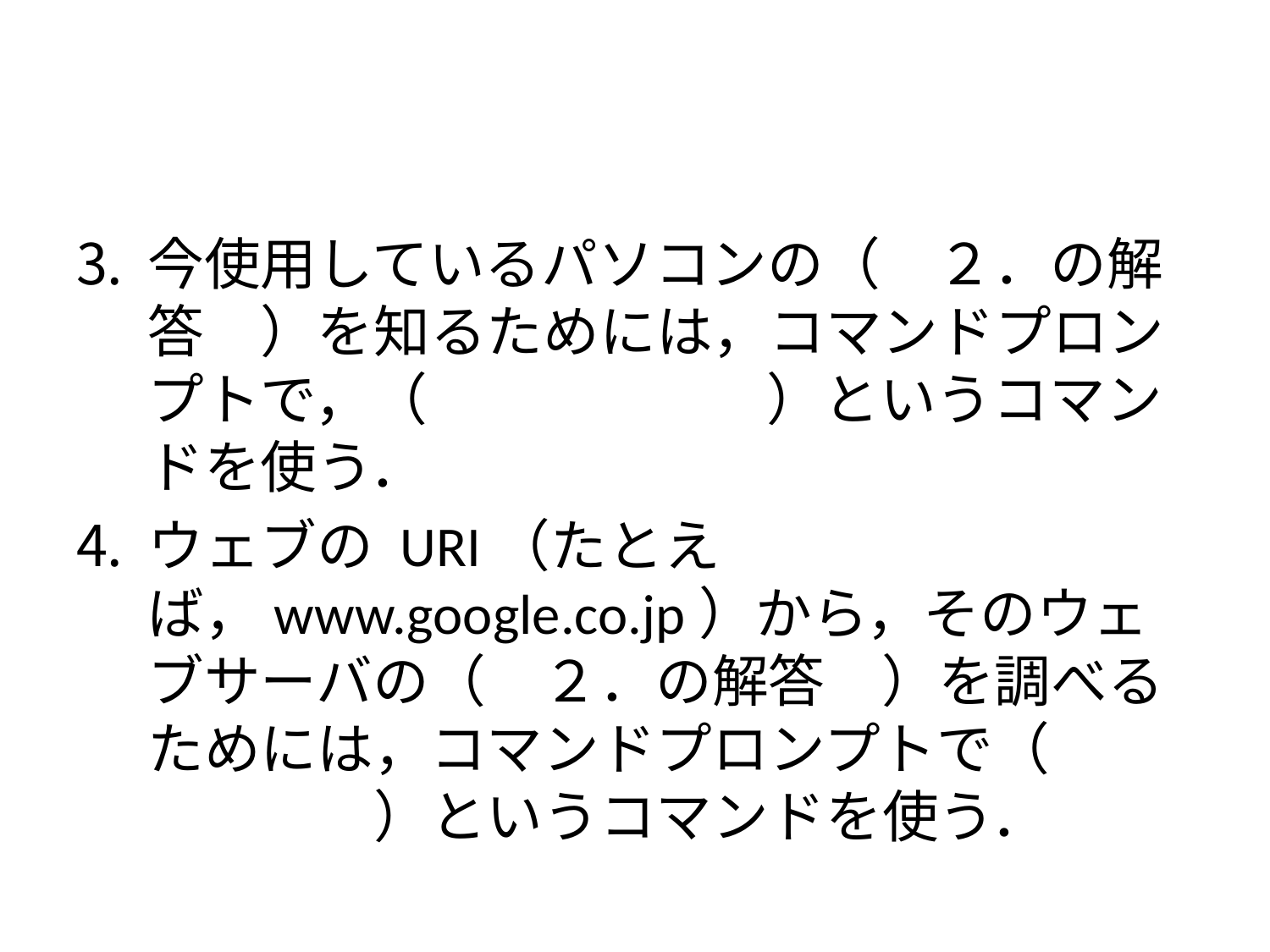

#
今使用しているパソコンの（　２．の解答　）を知るためには，コマンドプロンプトで，（　　　　　　）というコマンドを使う．
ウェブの URI（たとえば，www.google.co.jp）から，そのウェブサーバの（　２．の解答　）を調べるためには，コマンドプロンプトで（　　　　　　）というコマンドを使う．